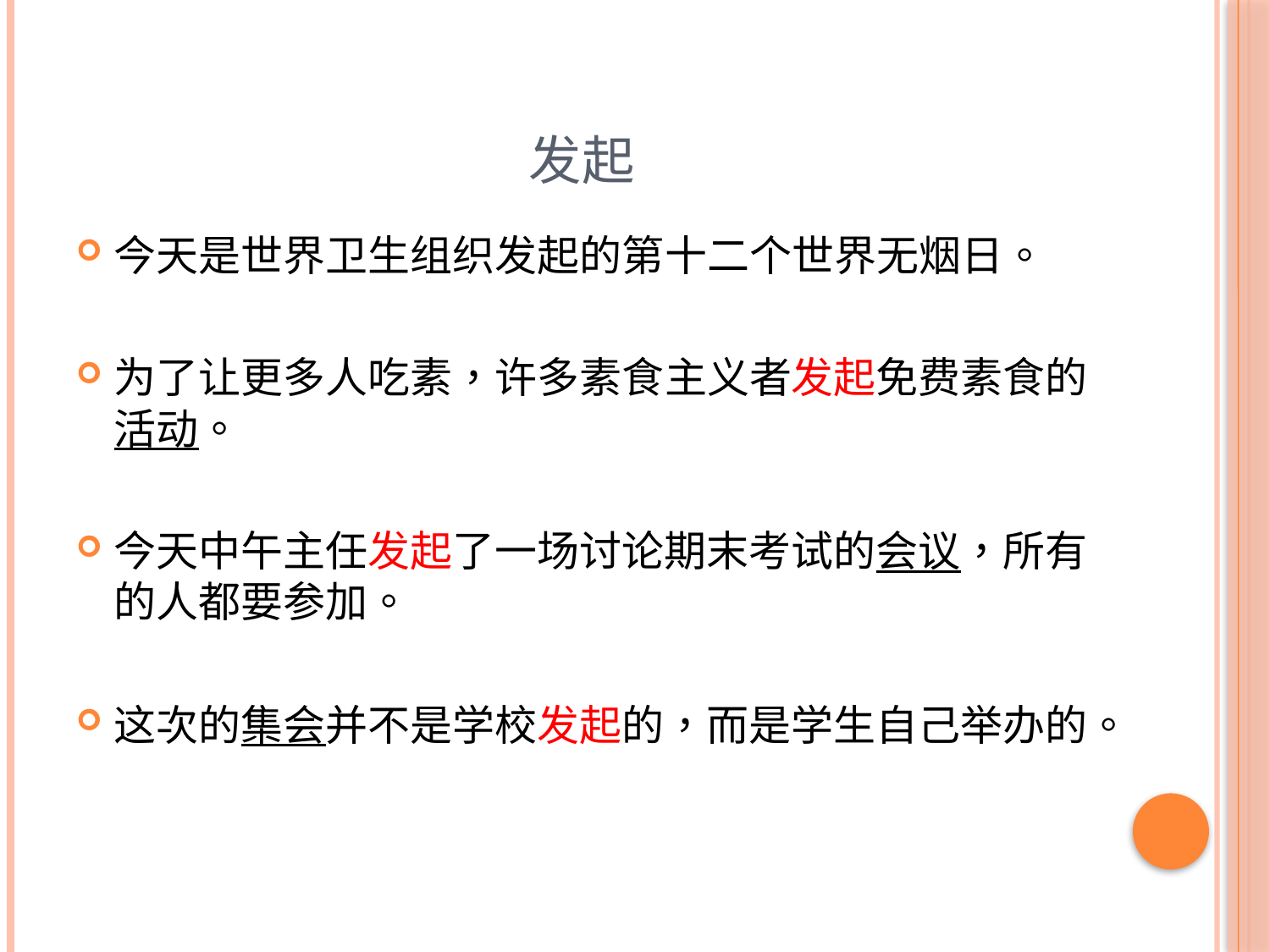

# 发起
今天是世界卫生组织发起的第十二个世界无烟日。

为了让更多人吃素，许多素食主义者发起免费素食的活动。

今天中午主任发起了一场讨论期末考试的会议，所有的人都要参加。

这次的集会并不是学校发起的，而是学生自己举办的。